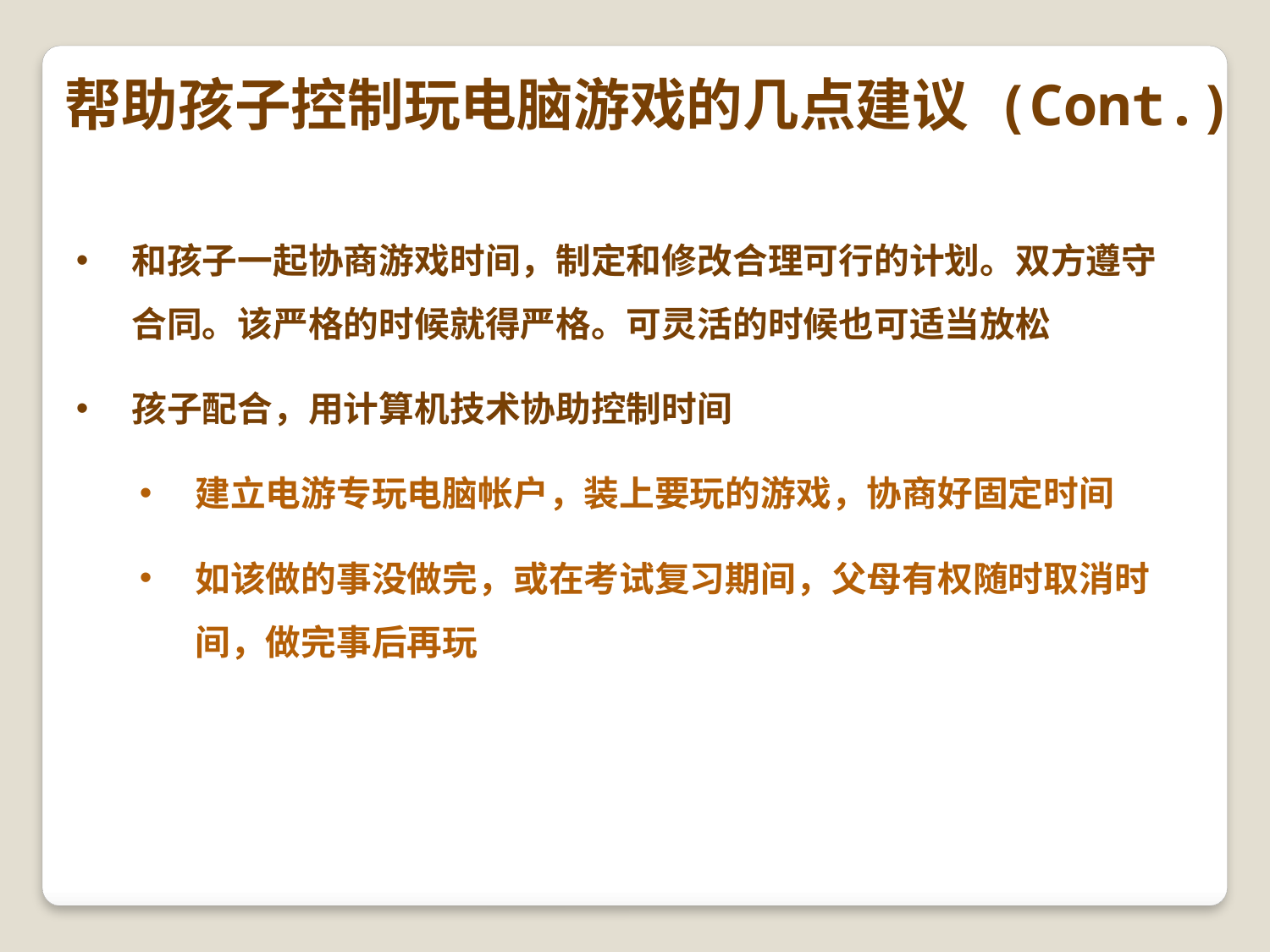

帮助孩子控制玩电脑游戏的几点建议 (Cont.)
和孩子一起协商游戏时间，制定和修改合理可行的计划。双方遵守合同。该严格的时候就得严格。可灵活的时候也可适当放松
孩子配合，用计算机技术协助控制时间
建立电游专玩电脑帐户，装上要玩的游戏，协商好固定时间
如该做的事没做完，或在考试复习期间，父母有权随时取消时间，做完事后再玩